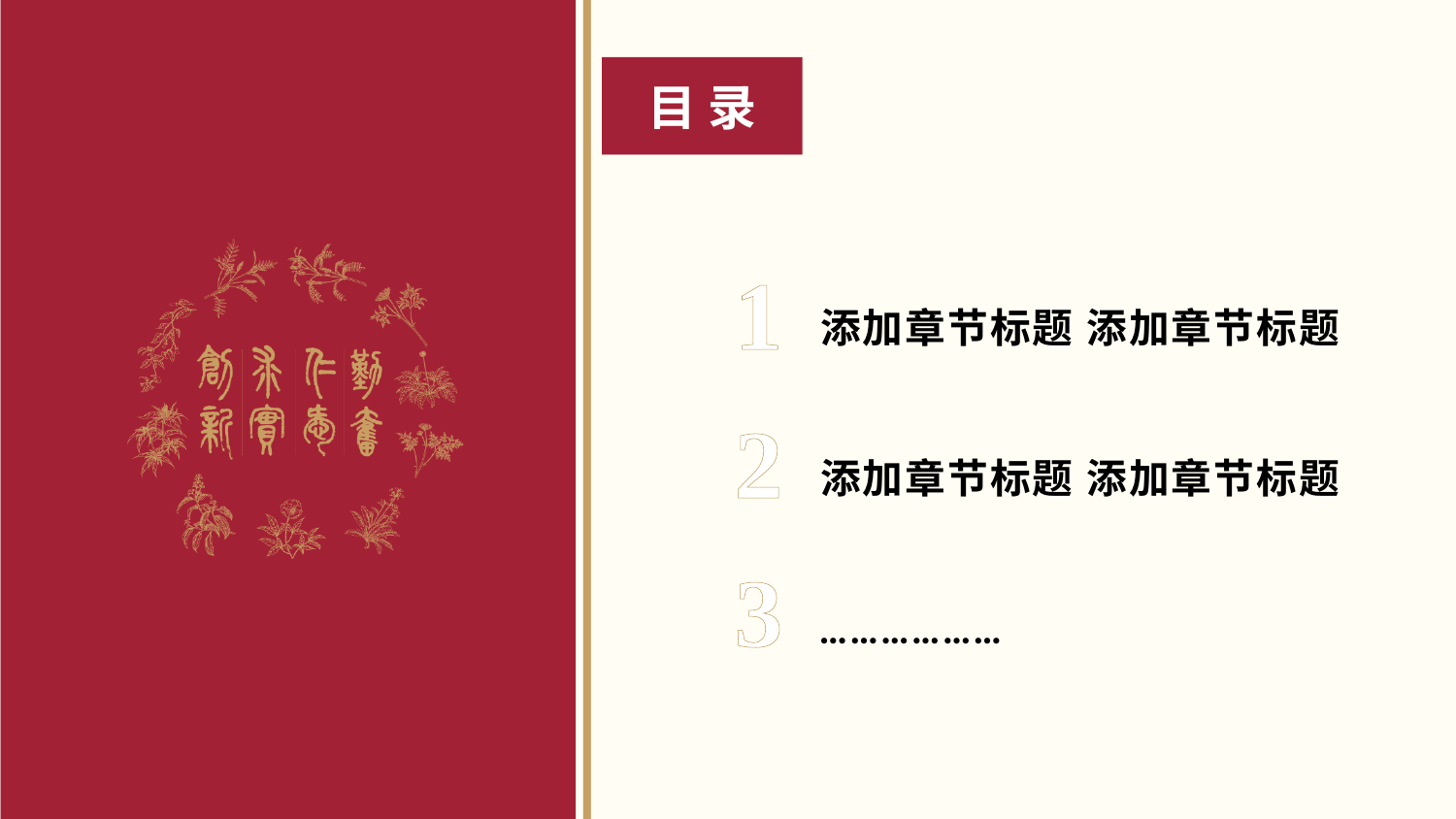

目 录
1
添加章节标题 添加章节标题
2
添加章节标题 添加章节标题
3
………………